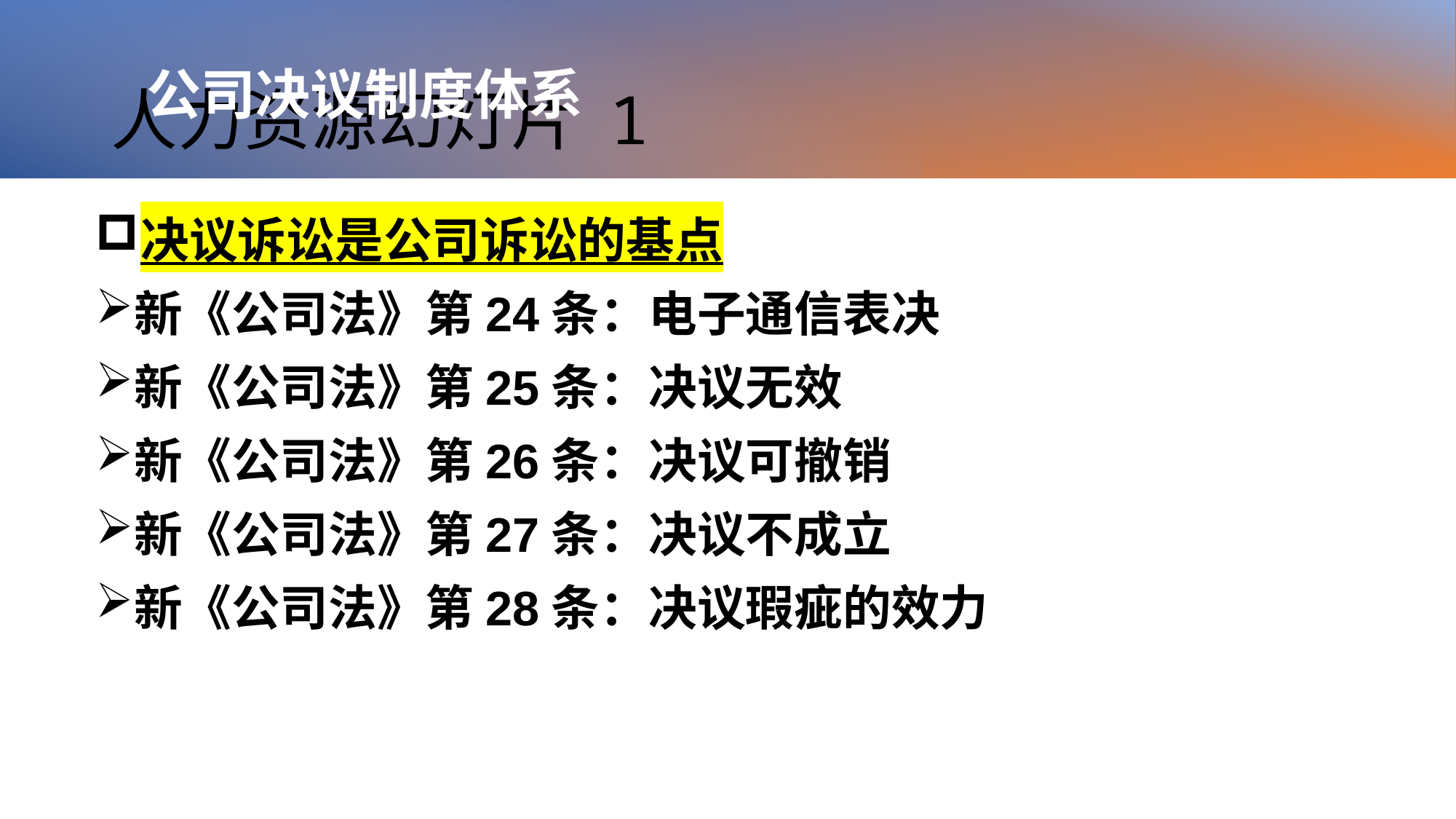

# 人力资源幻灯片 1
公司决议制度体系
决议诉讼是公司诉讼的基点
新《公司法》第24条：电子通信表决
新《公司法》第25条：决议无效
新《公司法》第26条：决议可撤销
新《公司法》第27条：决议不成立
新《公司法》第28条：决议瑕疵的效力